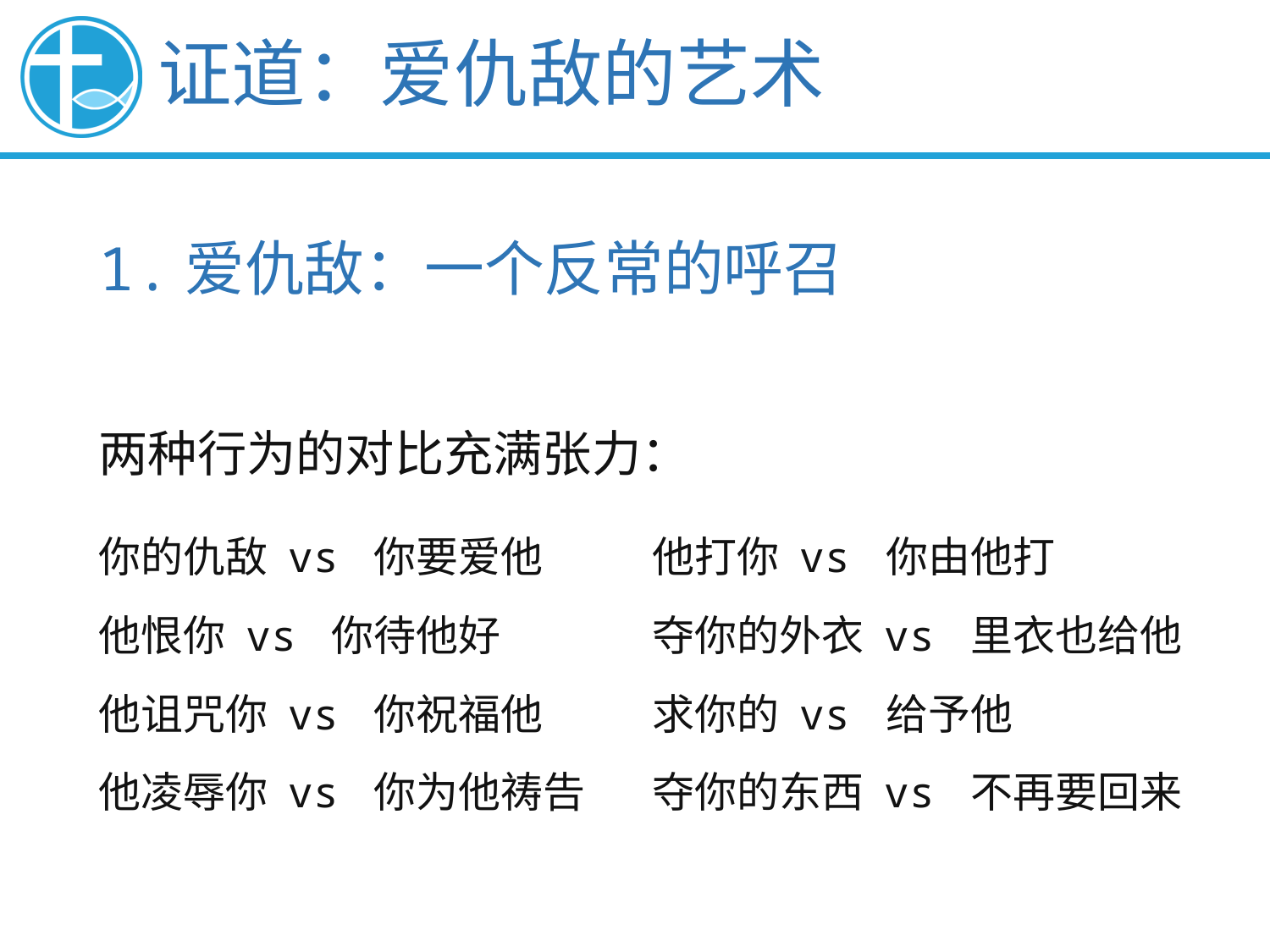

证道：爱仇敌的艺术
1.爱仇敌：一个反常的呼召

两种行为的对比充满张力：
你的仇敌 vs 你要爱他
他恨你 vs 你待他好
他诅咒你 vs 你祝福他
他凌辱你 vs 你为他祷告
他打你 vs 你由他打
夺你的外衣 vs 里衣也给他
求你的 vs 给予他
夺你的东西 vs 不再要回来